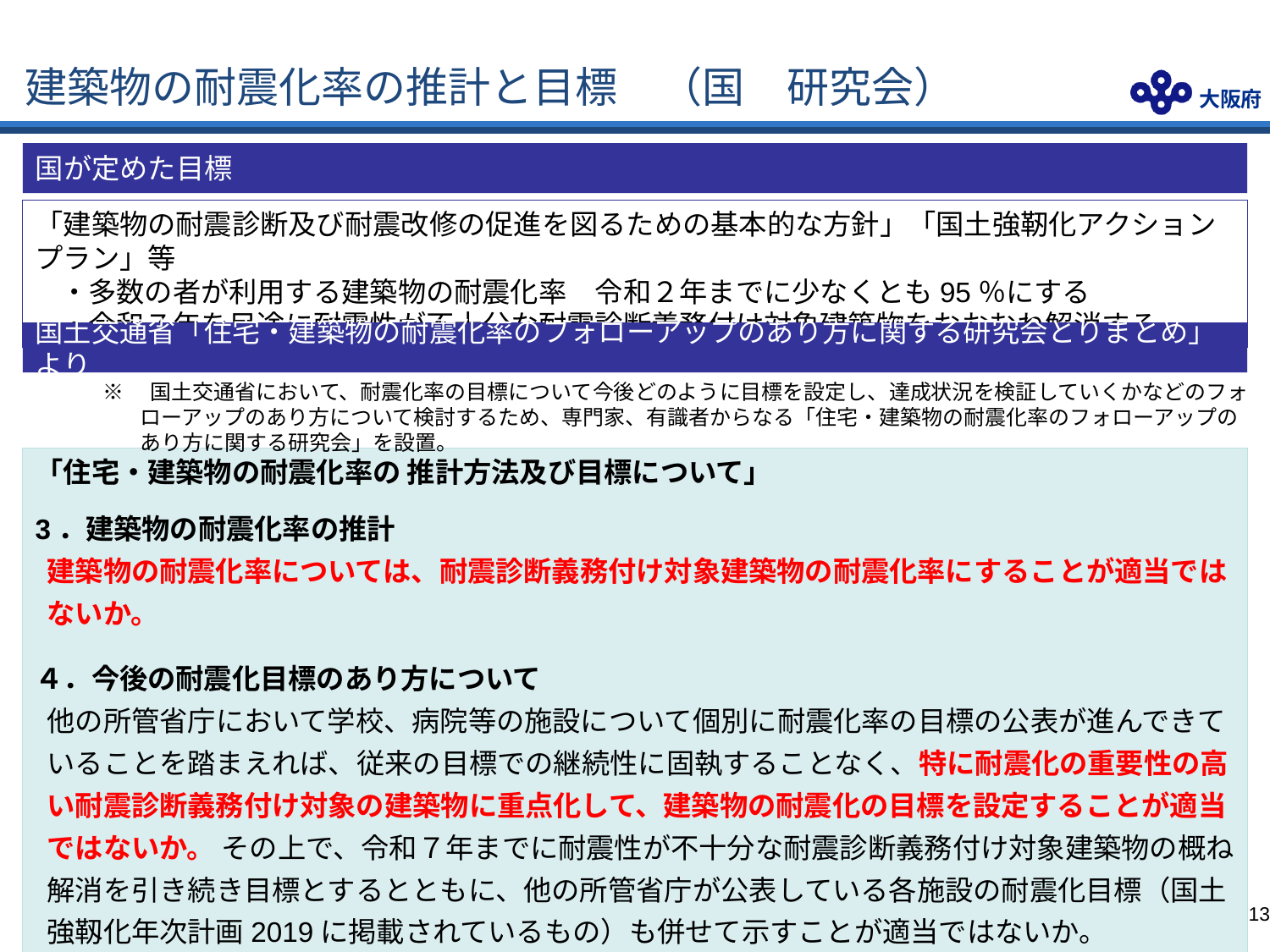

# 建築物の耐震化率の推計と目標　（国　研究会）
国が定めた目標
「建築物の耐震診断及び耐震改修の促進を図るための基本的な方針」「国土強靭化アクションプラン」等
・多数の者が利用する建築物の耐震化率　令和２年までに少なくとも95％にする
・令和７年を目途に耐震性が不十分な耐震診断義務付け対象建築物をおおむね解消する
国土交通省「住宅・建築物の耐震化率のフォローアップのあり方に関する研究会とりまとめ」より
※　国土交通省において、耐震化率の目標について今後どのように目標を設定し、達成状況を検証していくかなどのフォローアップのあり方について検討するため、専門家、有識者からなる「住宅・建築物の耐震化率のフォローアップのあり方に関する研究会」を設置。
「住宅・建築物の耐震化率の 推計方法及び目標について」

3．建築物の耐震化率の推計
建築物の耐震化率については、耐震診断義務付け対象建築物の耐震化率にすることが適当ではないか。

４．今後の耐震化目標のあり方について
他の所管省庁において学校、病院等の施設について個別に耐震化率の目標の公表が進んできていることを踏まえれば、従来の目標での継続性に固執することなく、特に耐震化の重要性の高い耐震診断義務付け対象の建築物に重点化して、建築物の耐震化の目標を設定することが適当ではないか。 その上で、令和７年までに耐震性が不十分な耐震診断義務付け対象建築物の概ね解消を引き続き目標とするとともに、他の所管省庁が公表している各施設の耐震化目標（国土強靱化年次計画2019に掲載されているもの）も併せて示すことが適当ではないか。
13